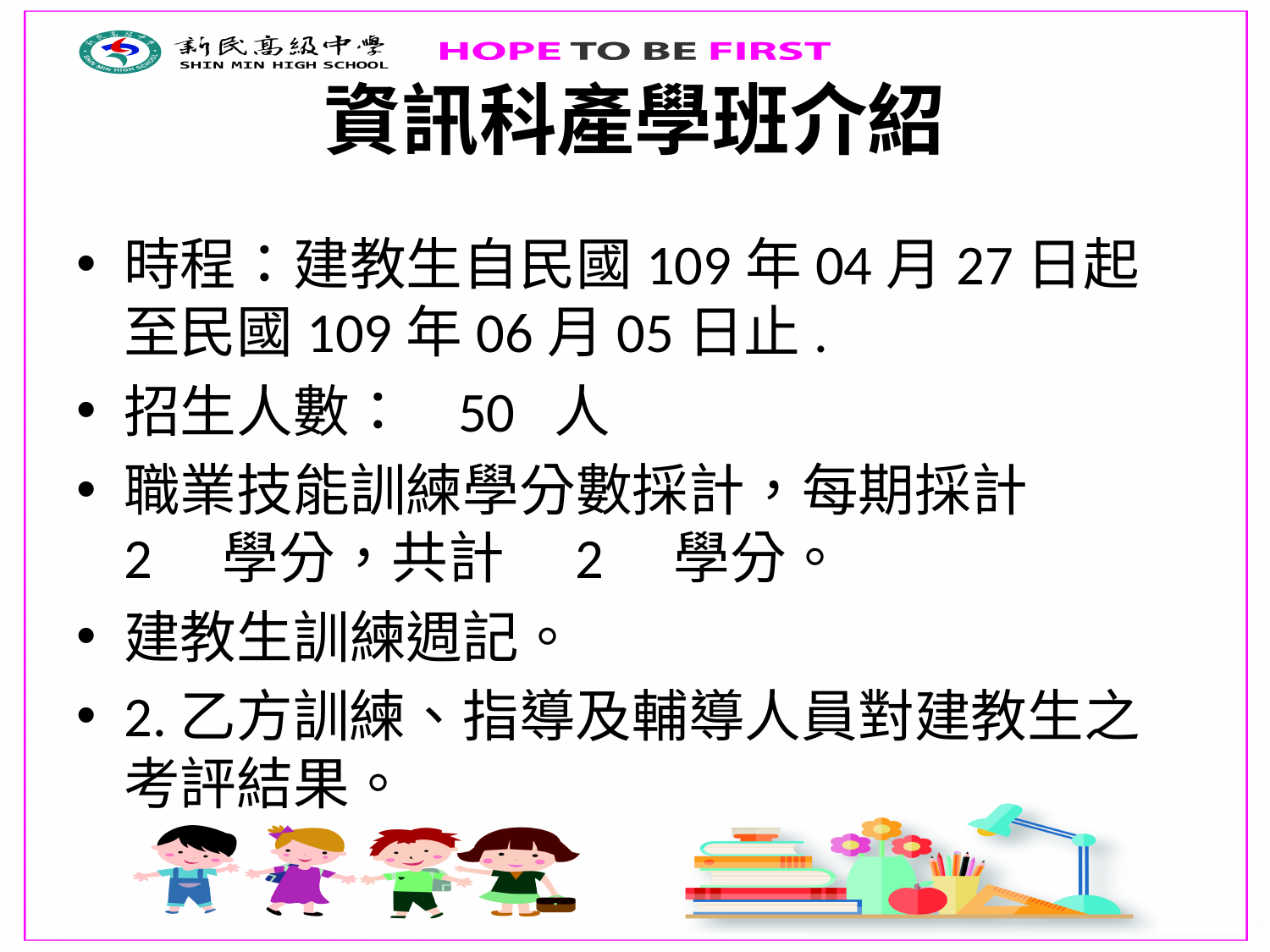

# 資訊科產學班介紹
時程：建教生自民國109年04月27日起至民國109年06月05日止.
招生人數：   50  人
職業技能訓練學分數採計，每期採計　2　學分，共計　2　學分。
建教生訓練週記。
2.乙方訓練、指導及輔導人員對建教生之考評結果。